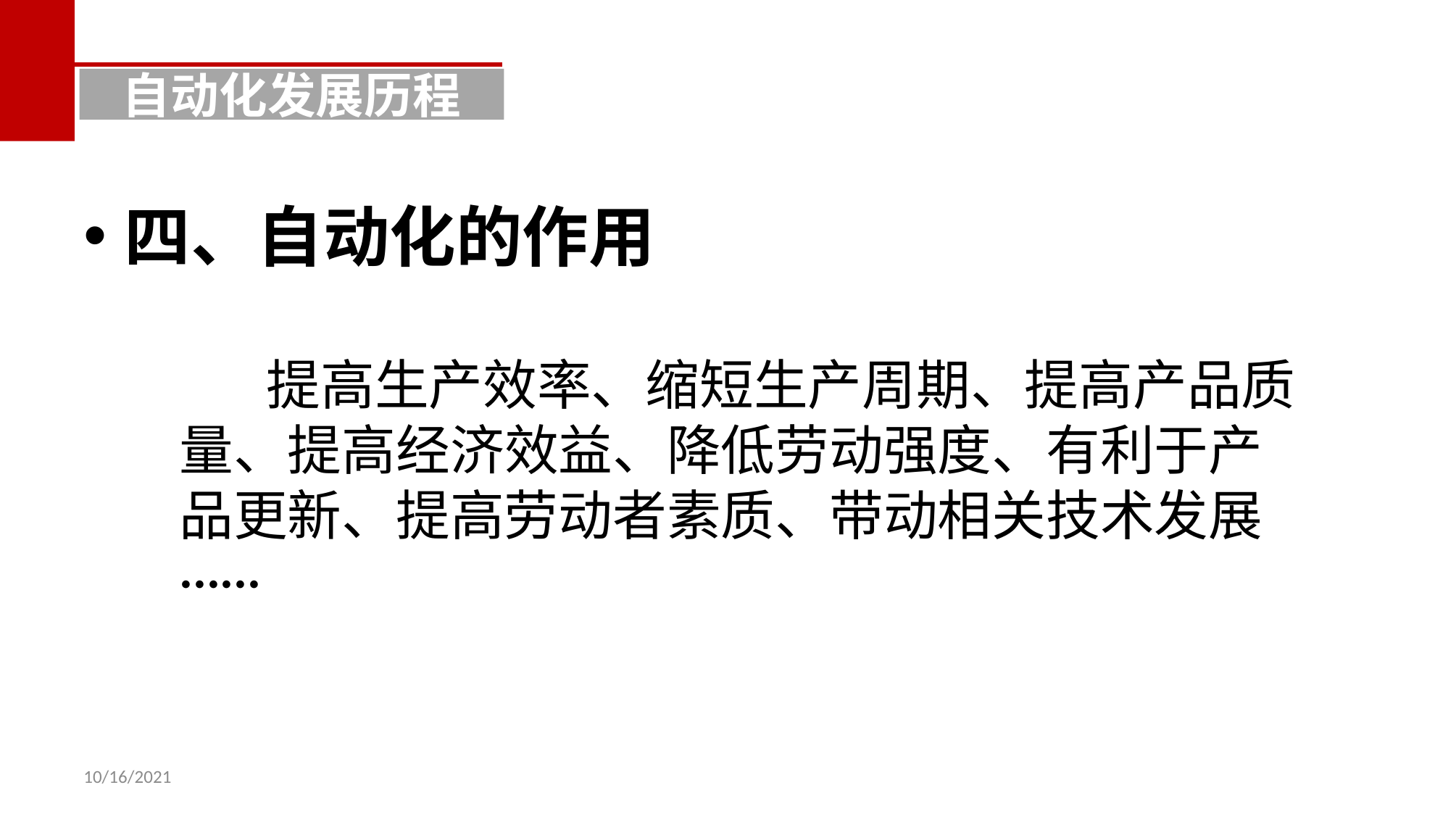

自动化发展历程
四、自动化的作用
        提高生产效率、缩短生产周期、提高产品质量、提高经济效益、降低劳动强度、有利于产品更新、提高劳动者素质、带动相关技术发展······
10/16/2021